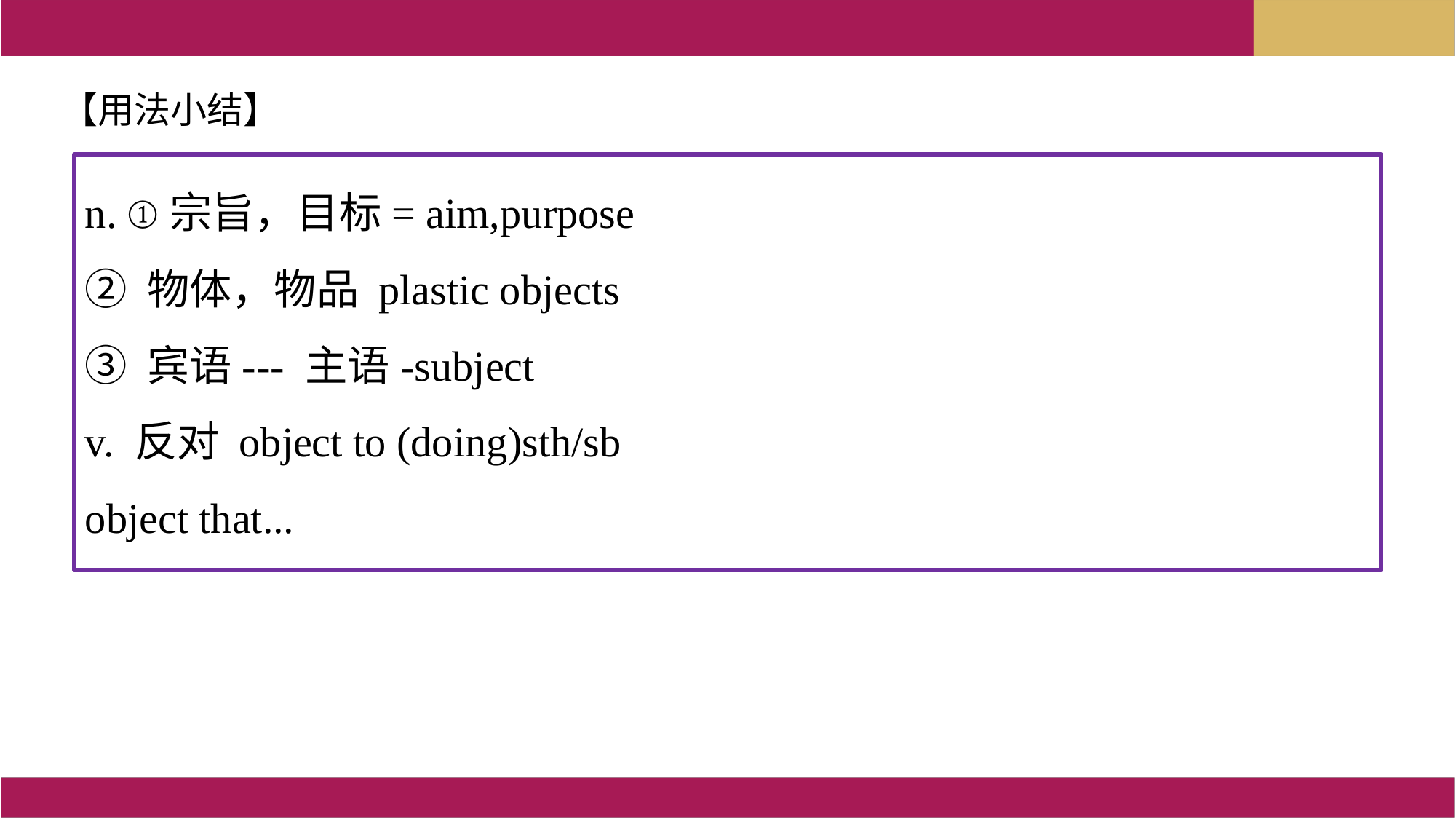

【用法小结】

n. ①宗旨，目标= aim,purpose
② 物体，物品 plastic objects
③ 宾语--- 主语-subject
v. 反对 object to (doing)sth/sb
object that...